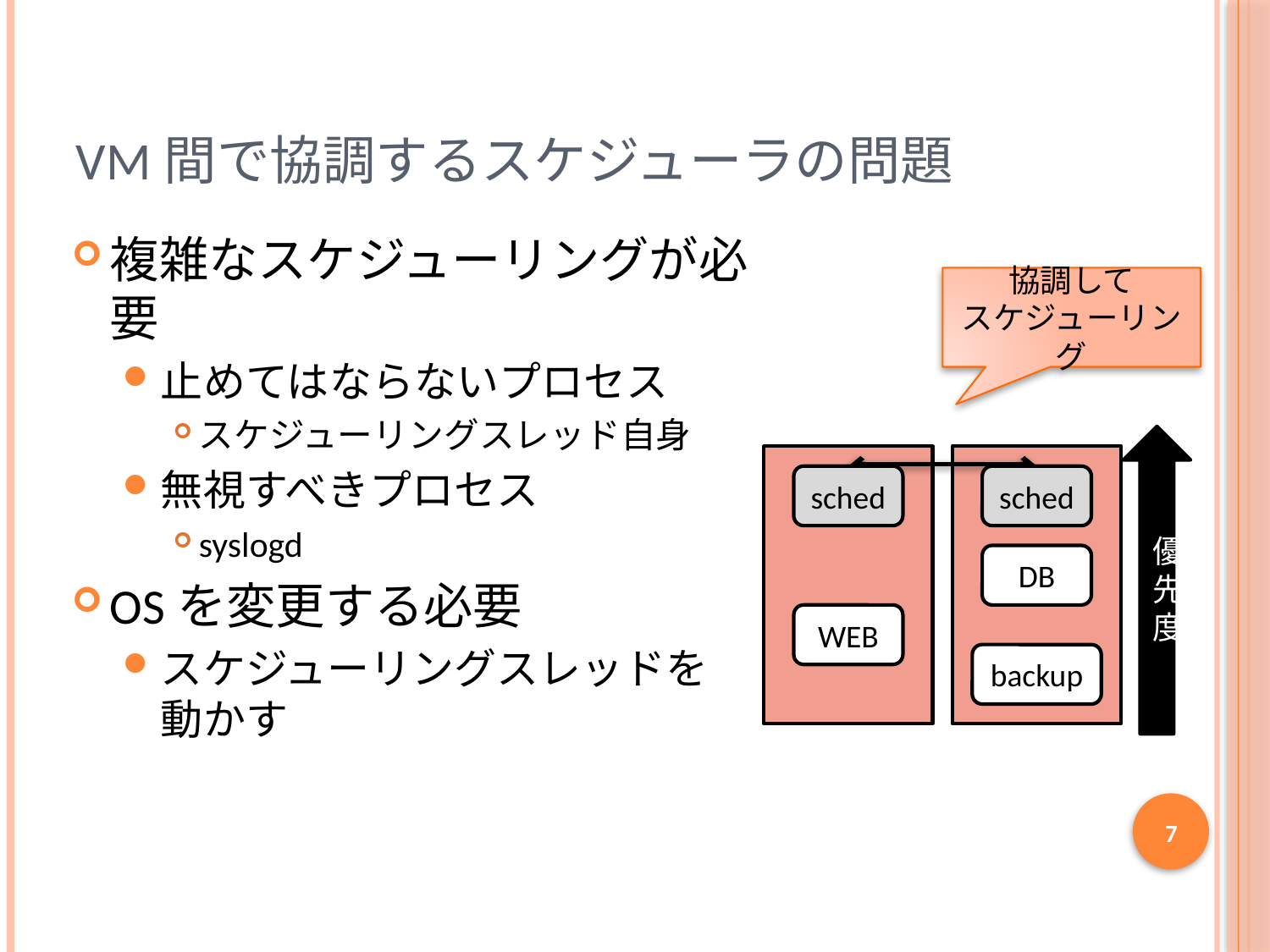

# VM間で協調するスケジューラの問題
複雑なスケジューリングが必要
止めてはならないプロセス
スケジューリングスレッド自身
無視すべきプロセス
syslogd
OSを変更する必要
スケジューリングスレッドを
動かす
協調して
スケジューリング
優先度

sched
sched
DB
WEB
backup
7